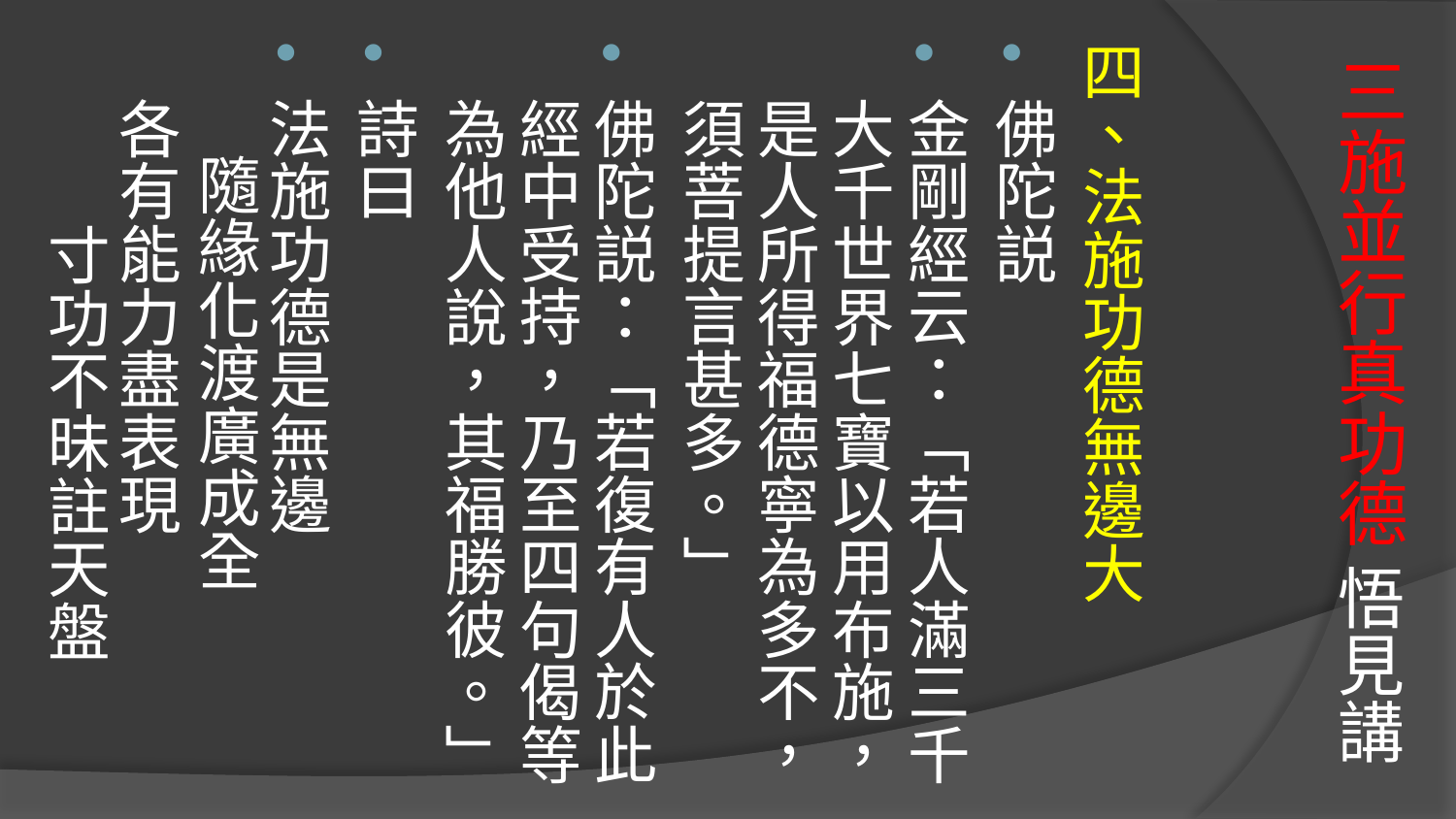

四、法施功德無邊大
佛陀説
金剛經云：「若人滿三千大千世界七寶以用布施，是人所得福德寧為多不，須菩提言甚多。」
佛陀説：「若復有人於此經中受持，乃至四句偈等為他人說，其福勝彼。」
詩曰
法施功德是無邊                      隨緣化渡廣成全　
各有能力盡表現                           寸功不昧註天盤
# 三施並行真功德 悟見講